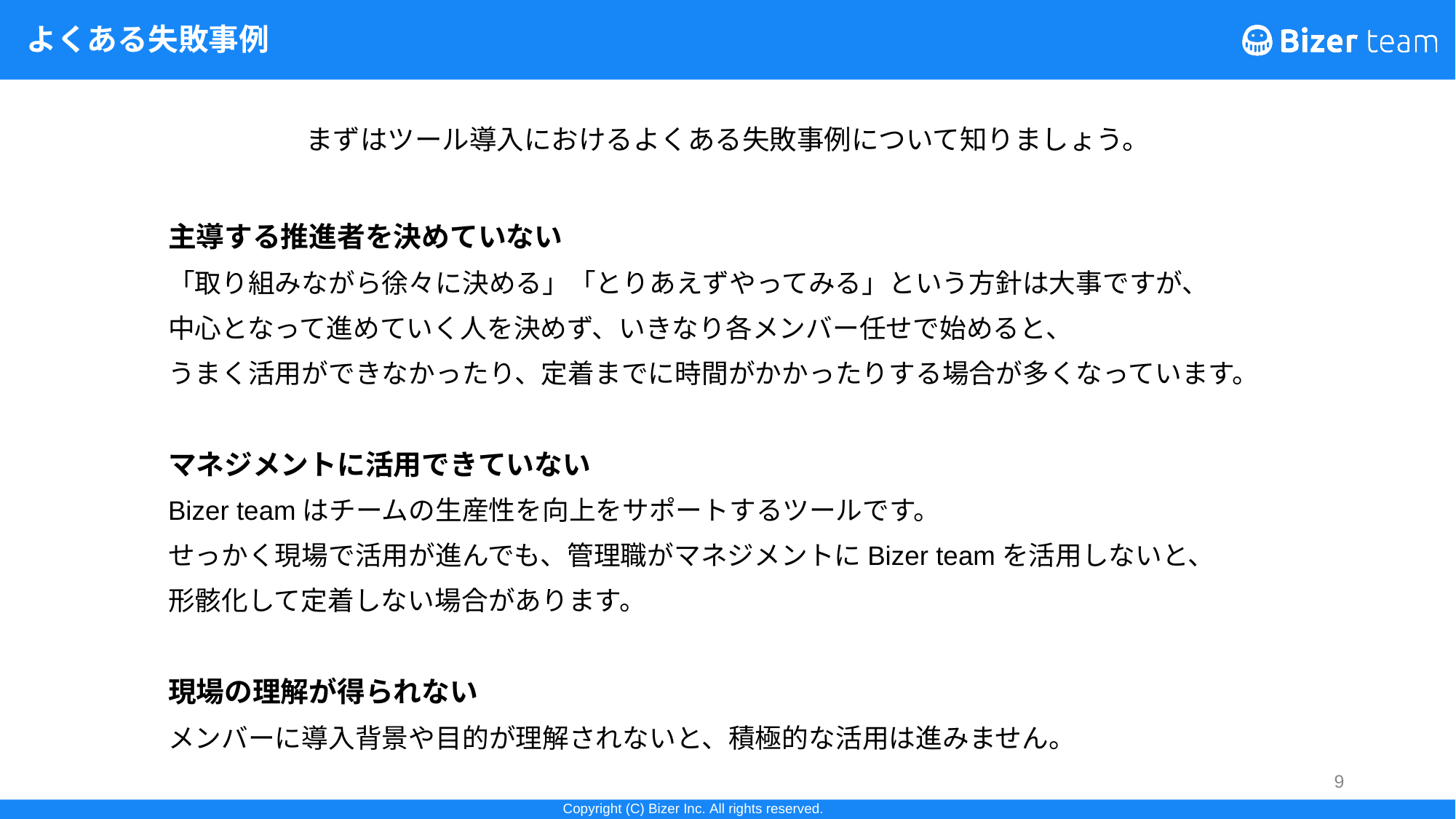

# よくある失敗事例
まずはツール導入におけるよくある失敗事例について知りましょう。

主導する推進者を決めていない
「取り組みながら徐々に決める」「とりあえずやってみる」という方針は大事ですが、
中心となって進めていく人を決めず、いきなり各メンバー任せで始めると、
うまく活用ができなかったり、定着までに時間がかかったりする場合が多くなっています。

マネジメントに活用できていない
Bizer teamはチームの生産性を向上をサポートするツールです。
せっかく現場で活用が進んでも、管理職がマネジメントにBizer teamを活用しないと、
形骸化して定着しない場合があります。

現場の理解が得られない
メンバーに導入背景や目的が理解されないと、積極的な活用は進みません。
9